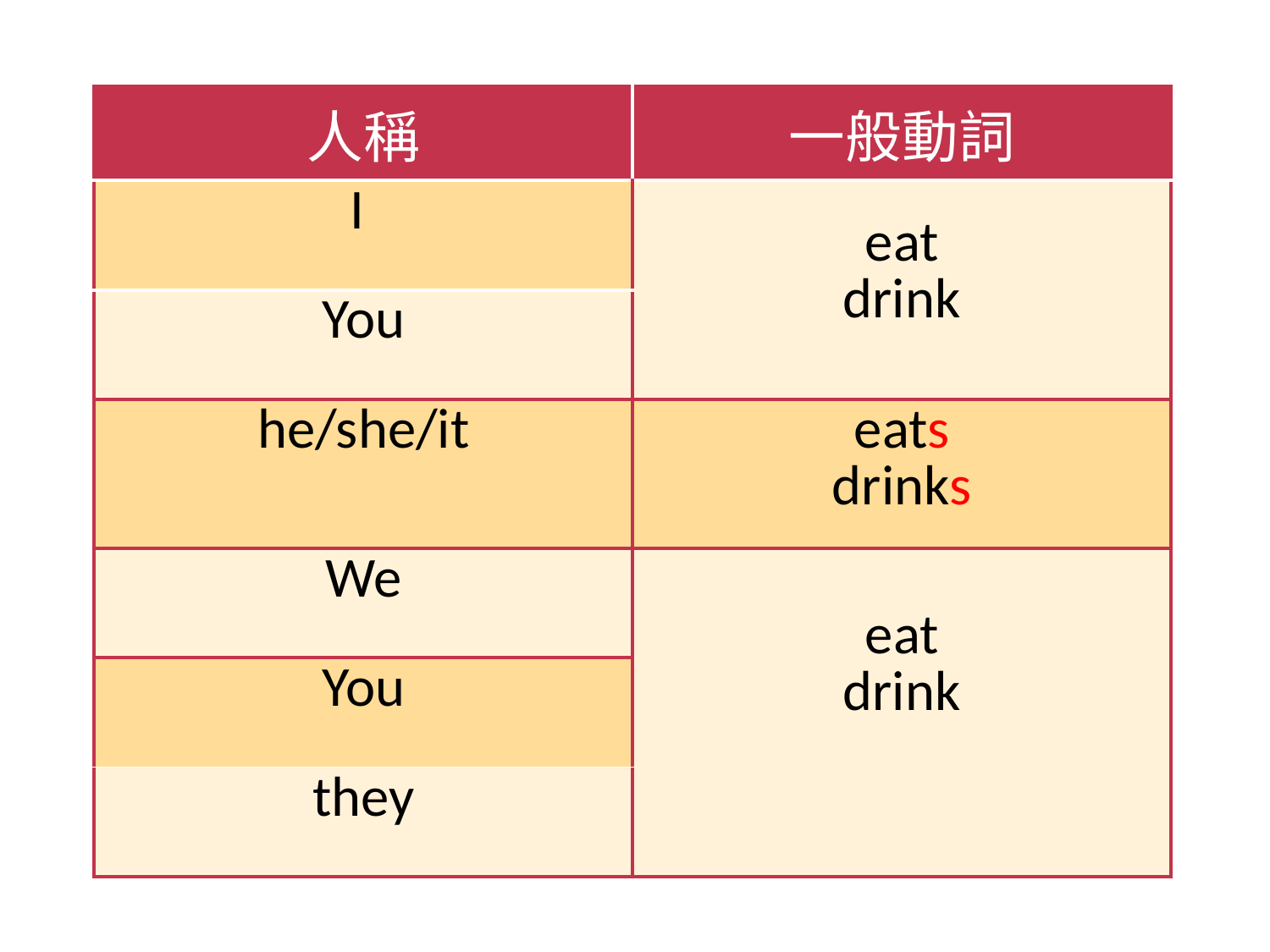

| 人稱 | 一般動詞 |
| --- | --- |
| I | eat drink |
| You |  |
| he/she/it | eats drinks |
| We | eat drink |
| You |  |
| they |  |